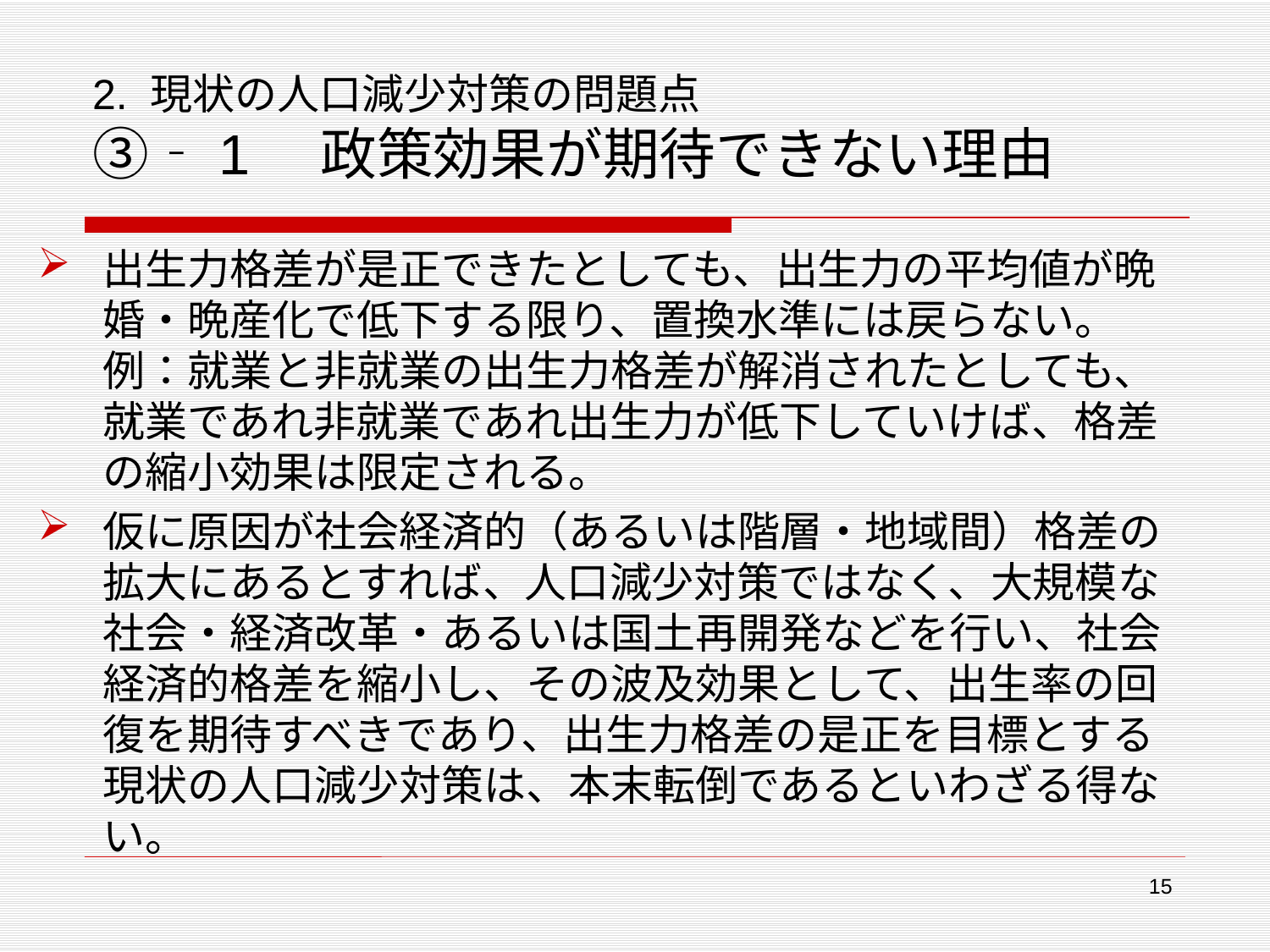

# 2. 現状の人口減少対策の問題点　 ➂‐1　政策効果が期待できない理由
出生力格差が是正できたとしても、出生力の平均値が晩婚・晩産化で低下する限り、置換水準には戻らない。例：就業と非就業の出生力格差が解消されたとしても、就業であれ非就業であれ出生力が低下していけば、格差の縮小効果は限定される。
仮に原因が社会経済的（あるいは階層・地域間）格差の拡大にあるとすれば、人口減少対策ではなく、大規模な社会・経済改革・あるいは国土再開発などを行い、社会経済的格差を縮小し、その波及効果として、出生率の回復を期待すべきであり、出生力格差の是正を目標とする現状の人口減少対策は、本末転倒であるといわざる得ない。
15